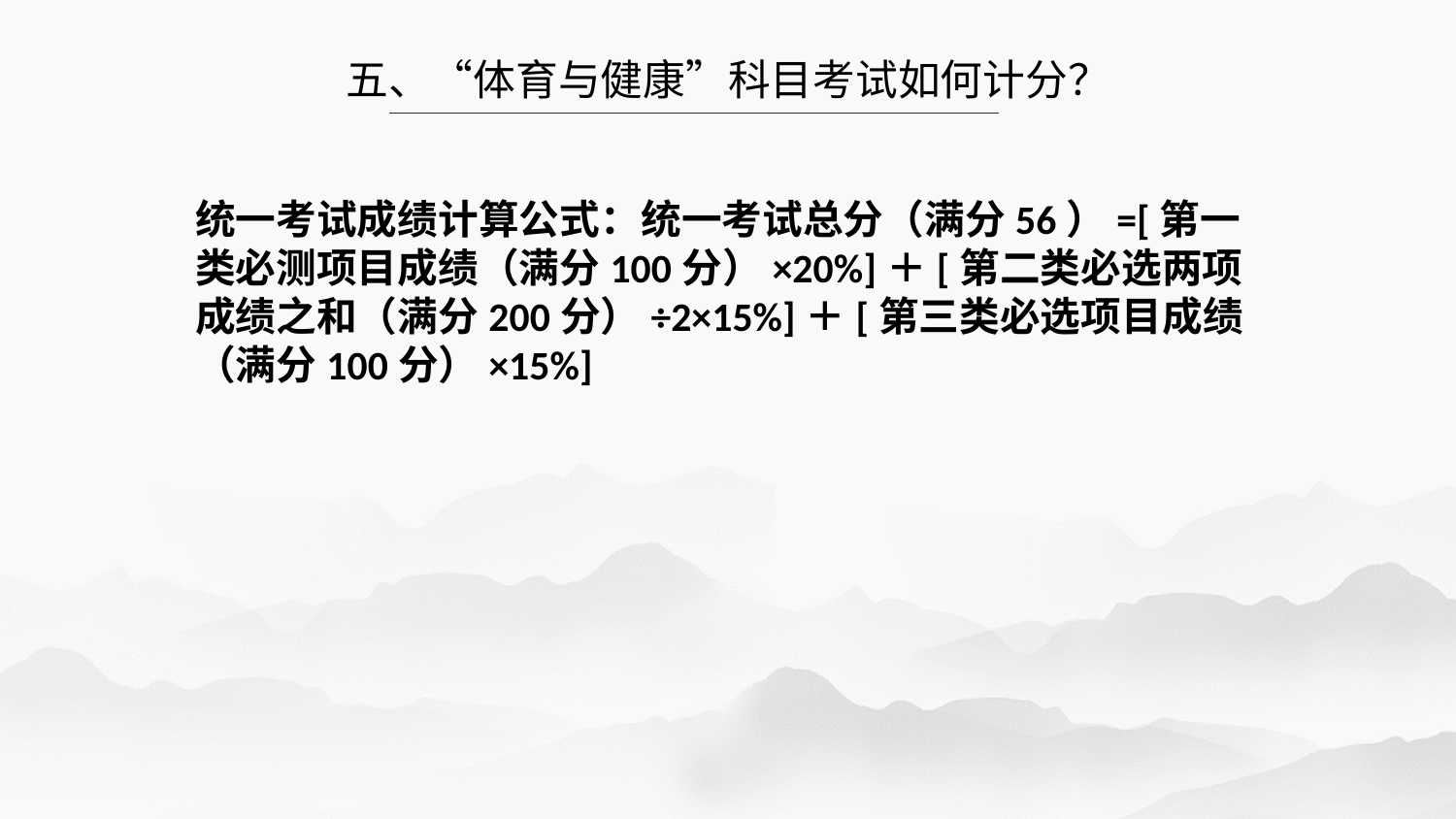

五、“体育与健康”科目考试如何计分？
统一考试成绩计算公式：统一考试总分（满分56）=[第一类必测项目成绩（满分100分）×20%]＋[第二类必选两项成绩之和（满分200分）÷2×15%]＋[第三类必选项目成绩（满分100分）×15%]